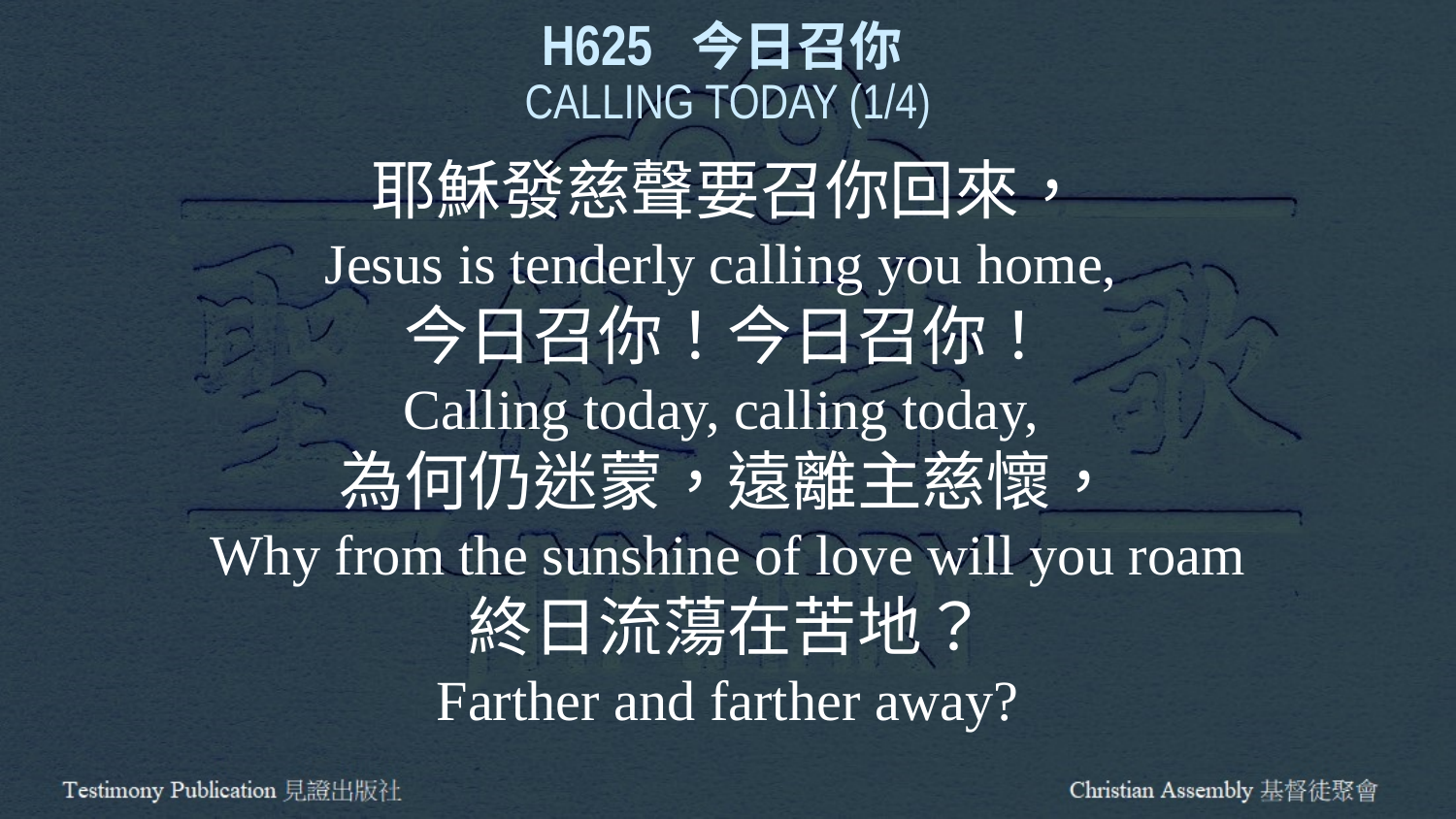

H625  今日召你
CALLING TODAY (1/4)
耶穌發慈聲要召你回來，
Jesus is tenderly calling you home,
今日召你！今日召你！
Calling today, calling today,
為何仍迷蒙，遠離主慈懷，
Why from the sunshine of love will you roam
終日流蕩在苦地？
Farther and farther away?